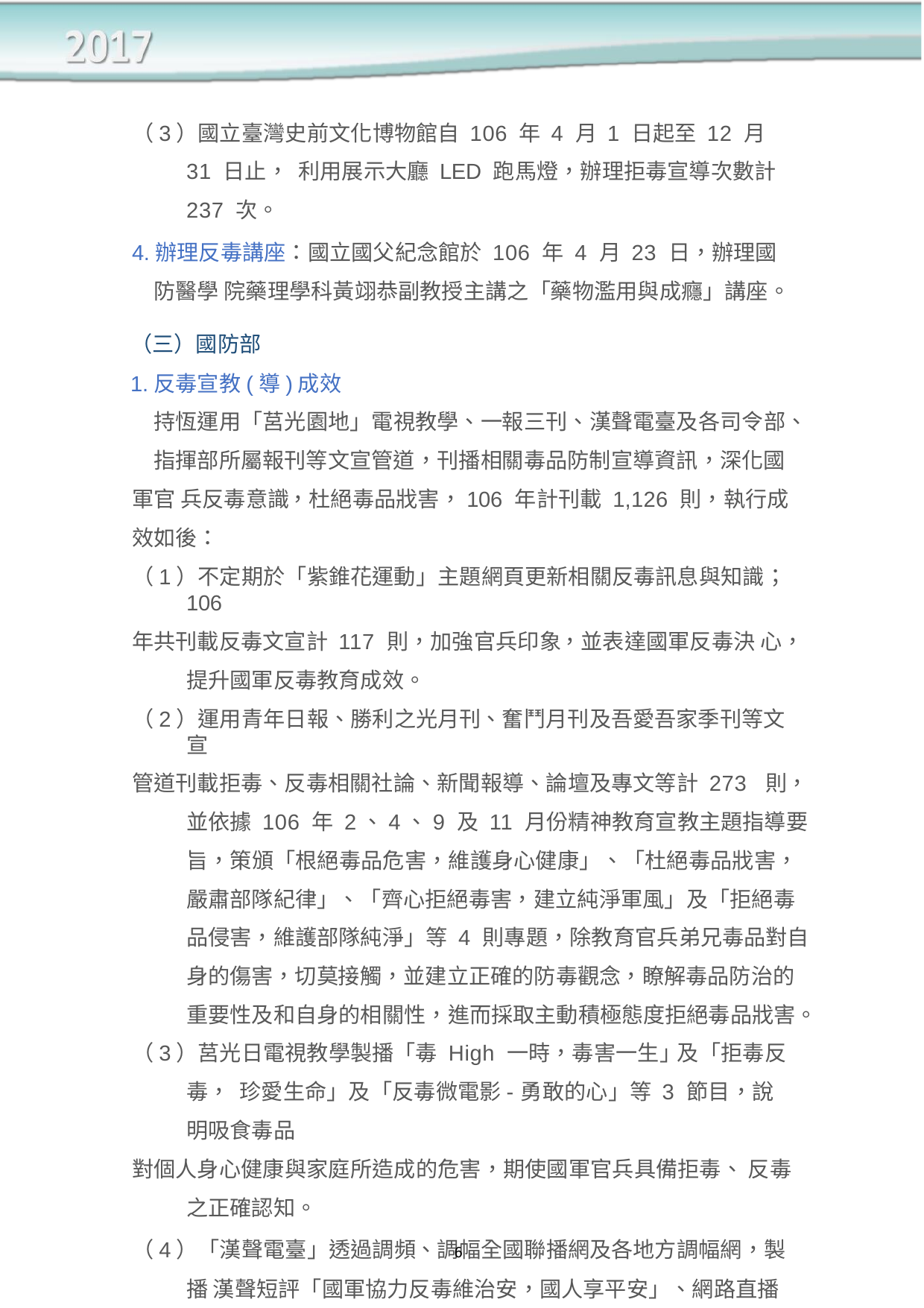

（3）國立臺灣史前文化博物館自 106 年 4 月 1 日起至 12 月 31 日止，  利用展示大廳 LED 跑馬燈，辦理拒毒宣導次數計 237 次。
4.辦理反毒講座：國立國父紀念館於 106 年 4 月 23 日，辦理國防醫學 院藥理學科黃翊恭副教授主講之「藥物濫用與成癮」講座。

（三）國防部
1.反毒宣教(導)成效
持恆運用「莒光園地」電視教學、一報三刊、漢聲電臺及各司令部、
指揮部所屬報刊等文宣管道，刊播相關毒品防制宣導資訊，深化國軍官 兵反毒意識，杜絕毒品戕害，106 年計刊載 1,126 則，執行成效如後：
（1）不定期於「紫錐花運動」主題網頁更新相關反毒訊息與知識；106
年共刊載反毒文宣計 117 則，加強官兵印象，並表達國軍反毒決 心，提升國軍反毒教育成效。
（2）運用青年日報、勝利之光月刊、奮鬥月刊及吾愛吾家季刊等文宣
管道刊載拒毒、反毒相關社論、新聞報導、論壇及專文等計 273  則，並依據 106 年 2、4、9 及 11 月份精神教育宣教主題指導要 旨，策頒「根絕毒品危害，維護身心健康」、「杜絕毒品戕害，  嚴肅部隊紀律」、「齊心拒絕毒害，建立純淨軍風」及「拒絕毒 品侵害，維護部隊純淨」等 4 則專題，除教育官兵弟兄毒品對自 身的傷害，切莫接觸，並建立正確的防毒觀念，瞭解毒品防治的 重要性及和自身的相關性，進而採取主動積極態度拒絕毒品戕害。
（3）莒光日電視教學製播「毒 High 一時，毒害一生」及「拒毒反毒，  珍愛生命」及「反毒微電影-勇敢的心」等 3 節目，說明吸食毒品
對個人身心健康與家庭所造成的危害，期使國軍官兵具備拒毒、 反毒之正確認知。
（4）「漢聲電臺」透過調頻、調幅全國聯播網及各地方調幅網，製播 漢聲短評「國軍協力反毒維治安，國人享平安」、網路直播「反
6